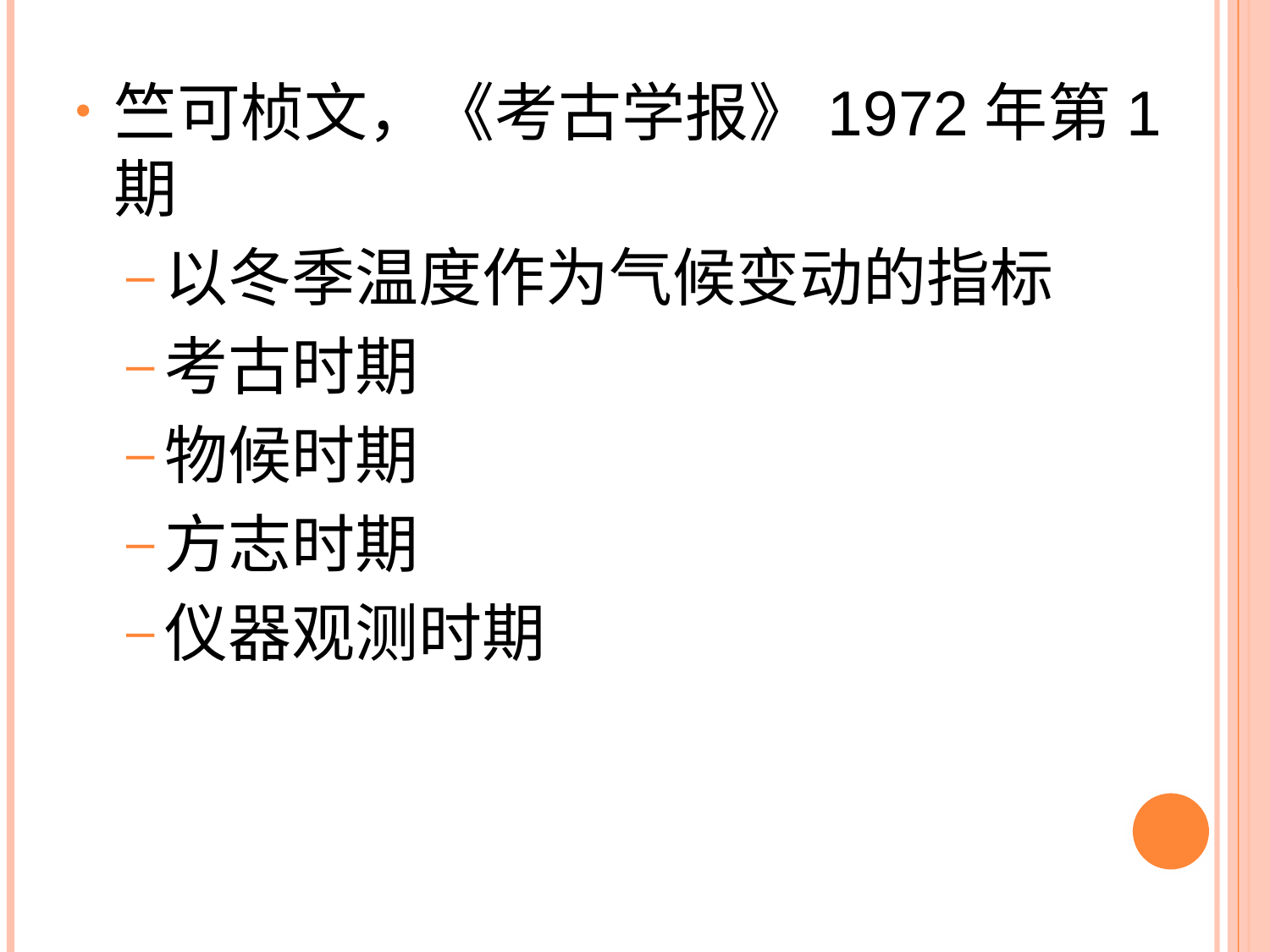

竺可桢文，《考古学报》1972年第1期
以冬季温度作为气候变动的指标
考古时期
物候时期
方志时期
仪器观测时期